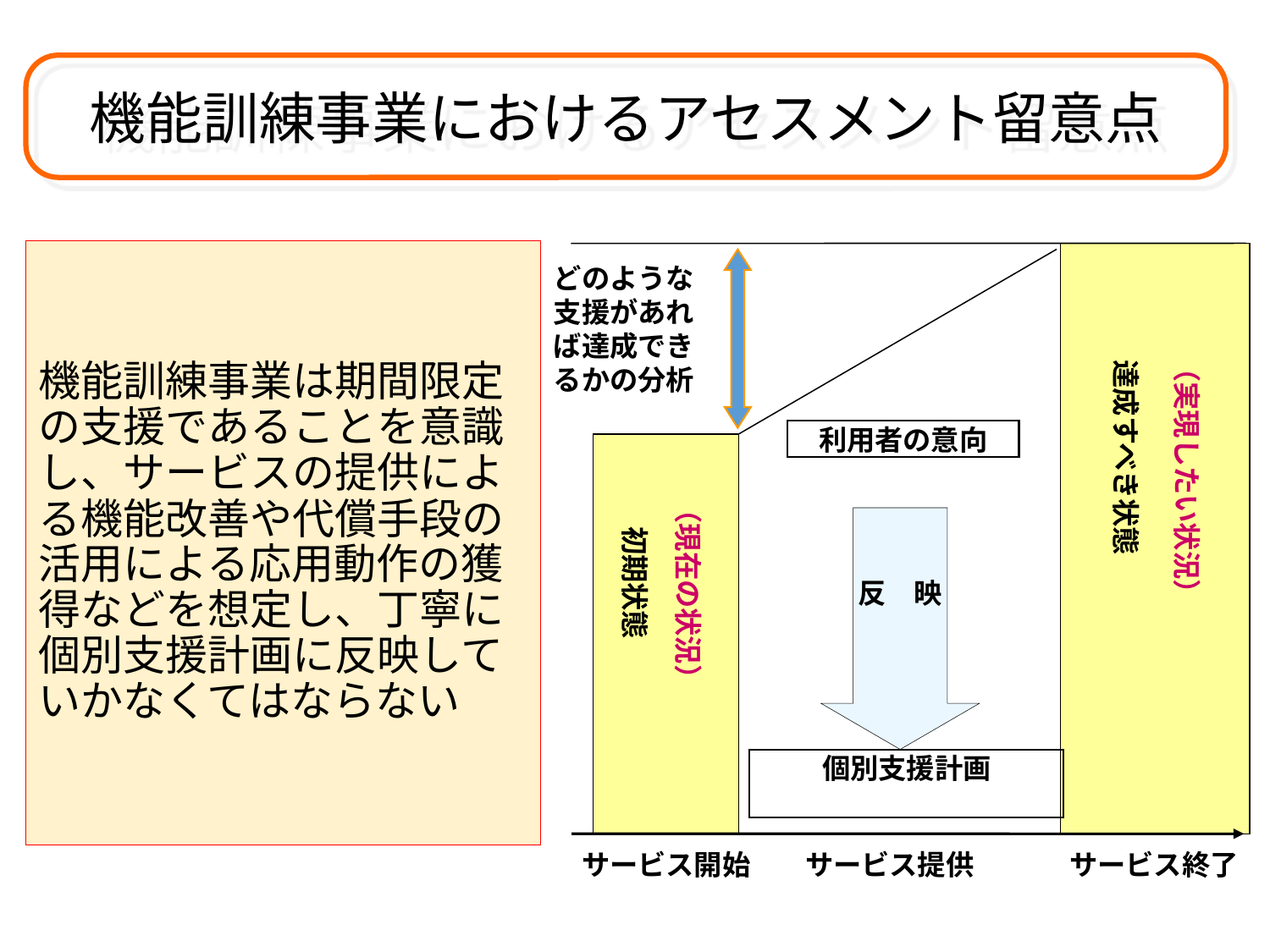

機能訓練事業におけるアセスメント留意点
機能訓練事業は期間限定の支援であることを意識し、サービスの提供による機能改善や代償手段の活用による応用動作の獲得などを想定し、丁寧に個別支援計画に反映していかなくてはならない

どのような支援があれば達成できるかの分析
（実現したい状況）
達成すべき状態
利用者の意向

（現在の状況）

初期状態
反　映
個別支援計画

サービス開始
サービス提供
サービス終了